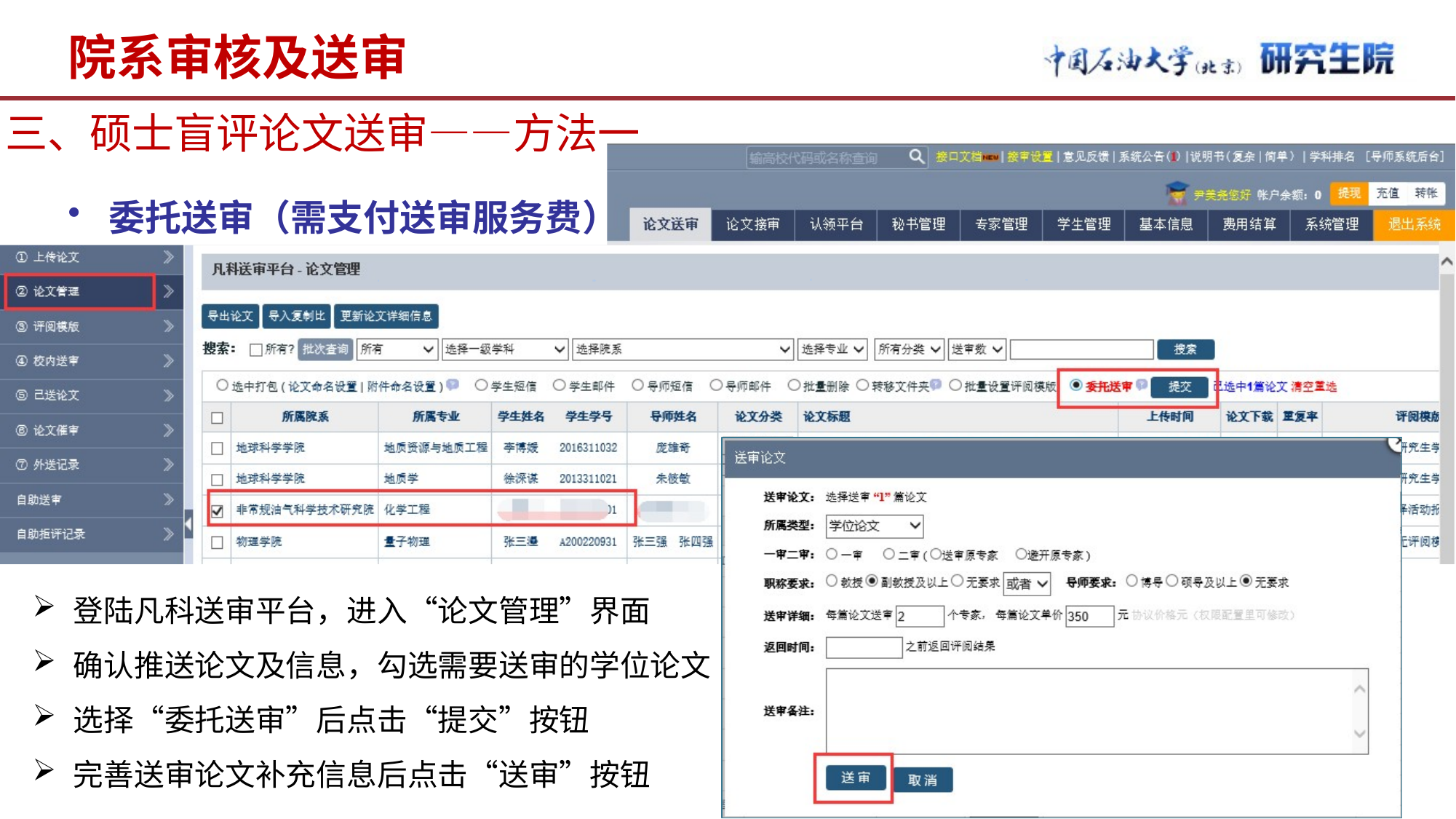

# 院系审核及送审
三、硕士盲评论文送审——方法一
委托送审（需支付送审服务费）

登陆凡科送审平台，进入“论文管理”界面
确认推送论文及信息，勾选需要送审的学位论文
选择“委托送审”后点击“提交”按钮
完善送审论文补充信息后点击“送审”按钮